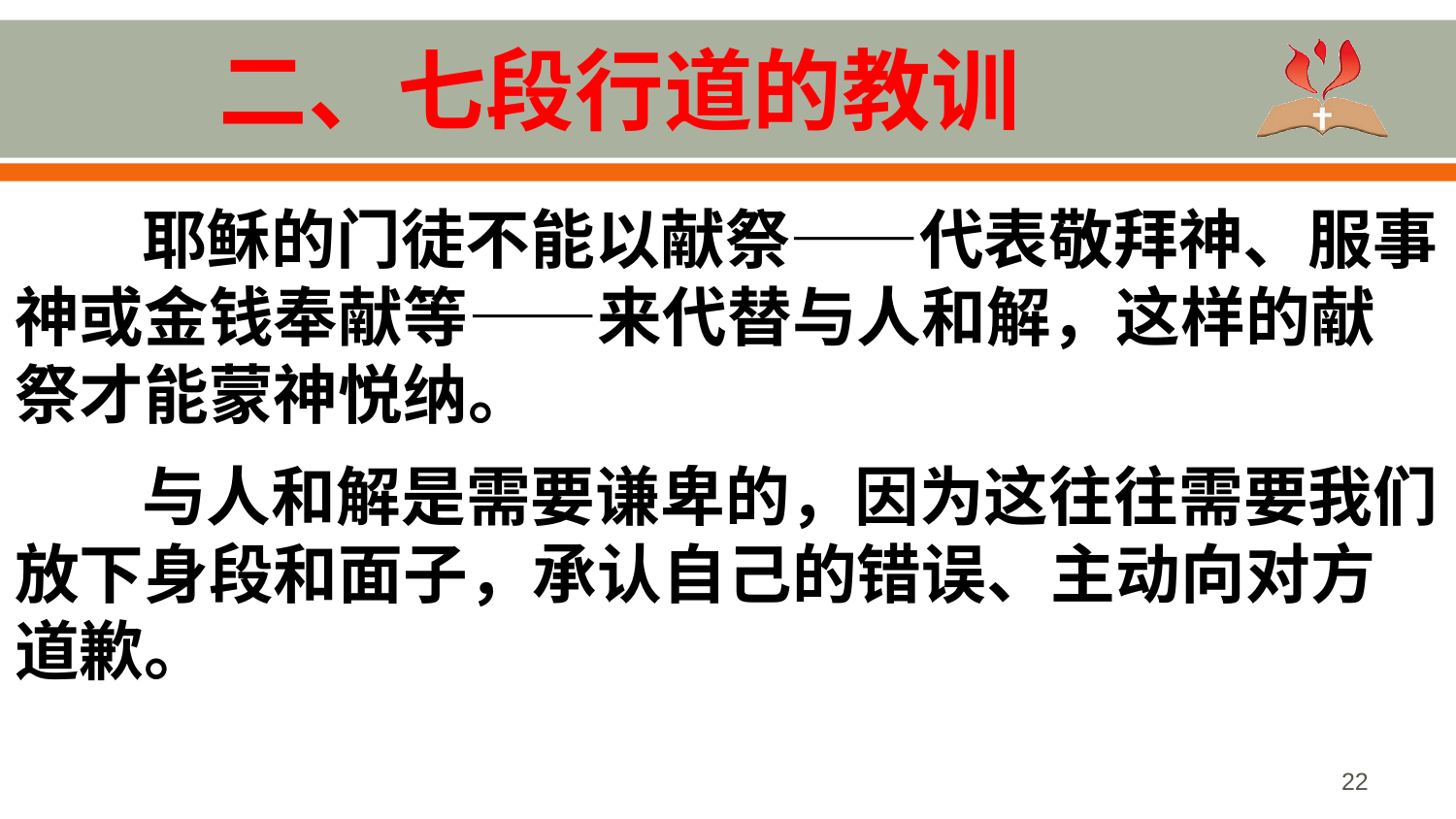

# 二、七段行道的教训
耶稣的门徒不能以献祭——代表敬拜神、服事神或金钱奉献等——来代替与人和解，这样的献祭才能蒙神悦纳。
与人和解是需要谦卑的，因为这往往需要我们放下身段和面子，承认自己的错误、主动向对方道歉。

22